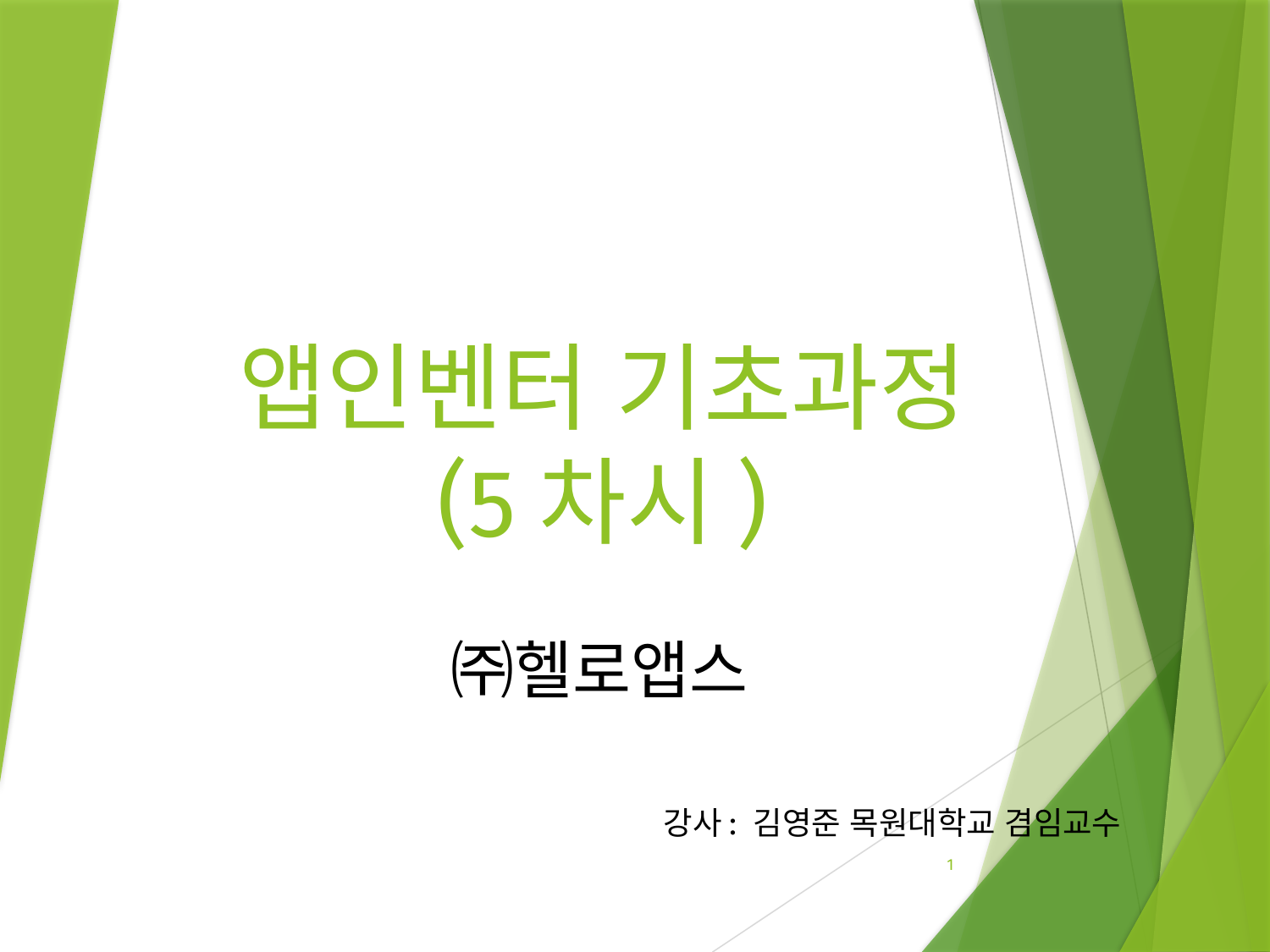

# 앱인벤터 기초과정 (5차시)
㈜헬로앱스
강사: 김영준 목원대학교 겸임교수
1